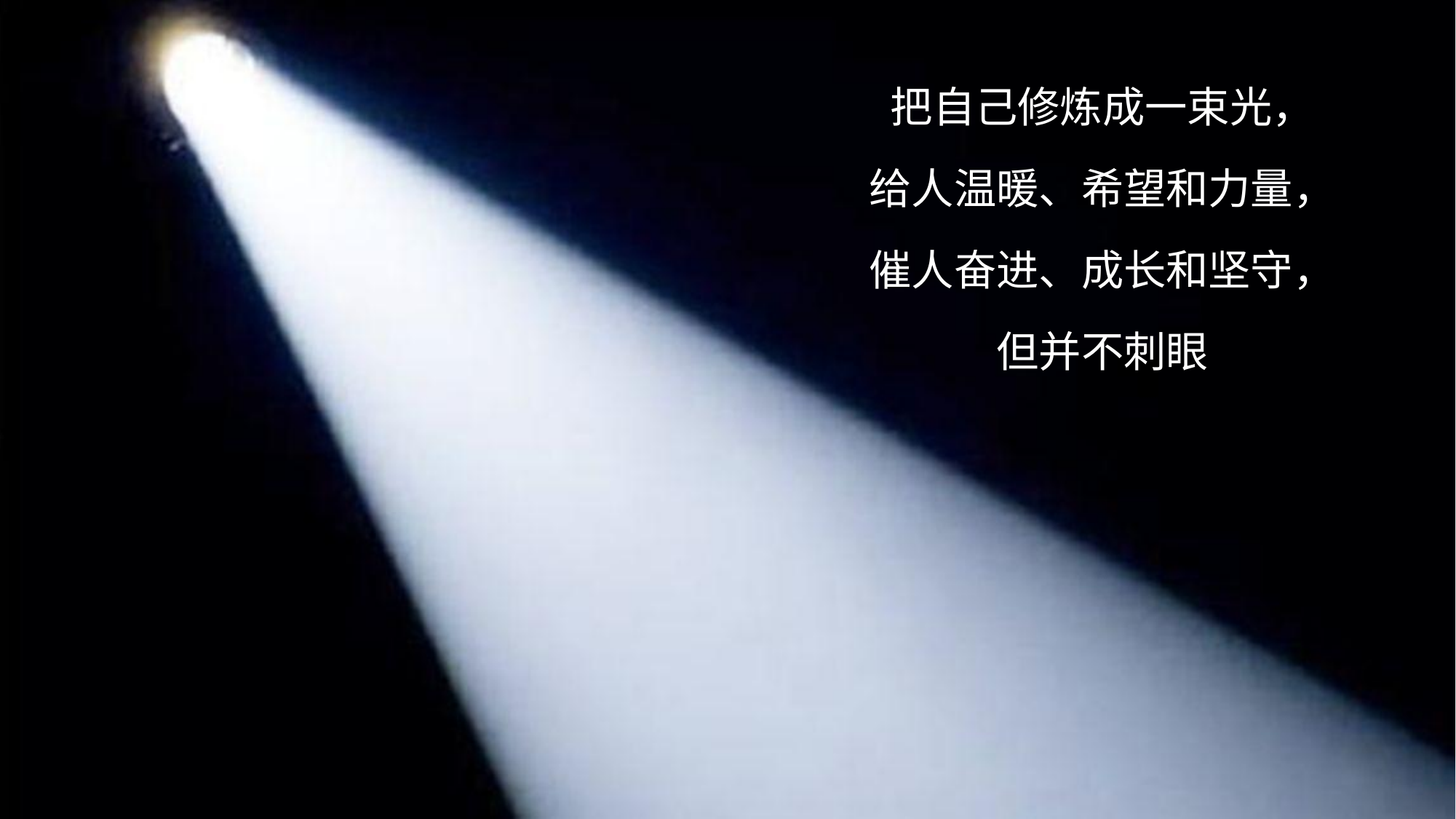

把自己修炼成一束光，
给人温暖、希望和力量，
催人奋进、成长和坚守，
但并不刺眼